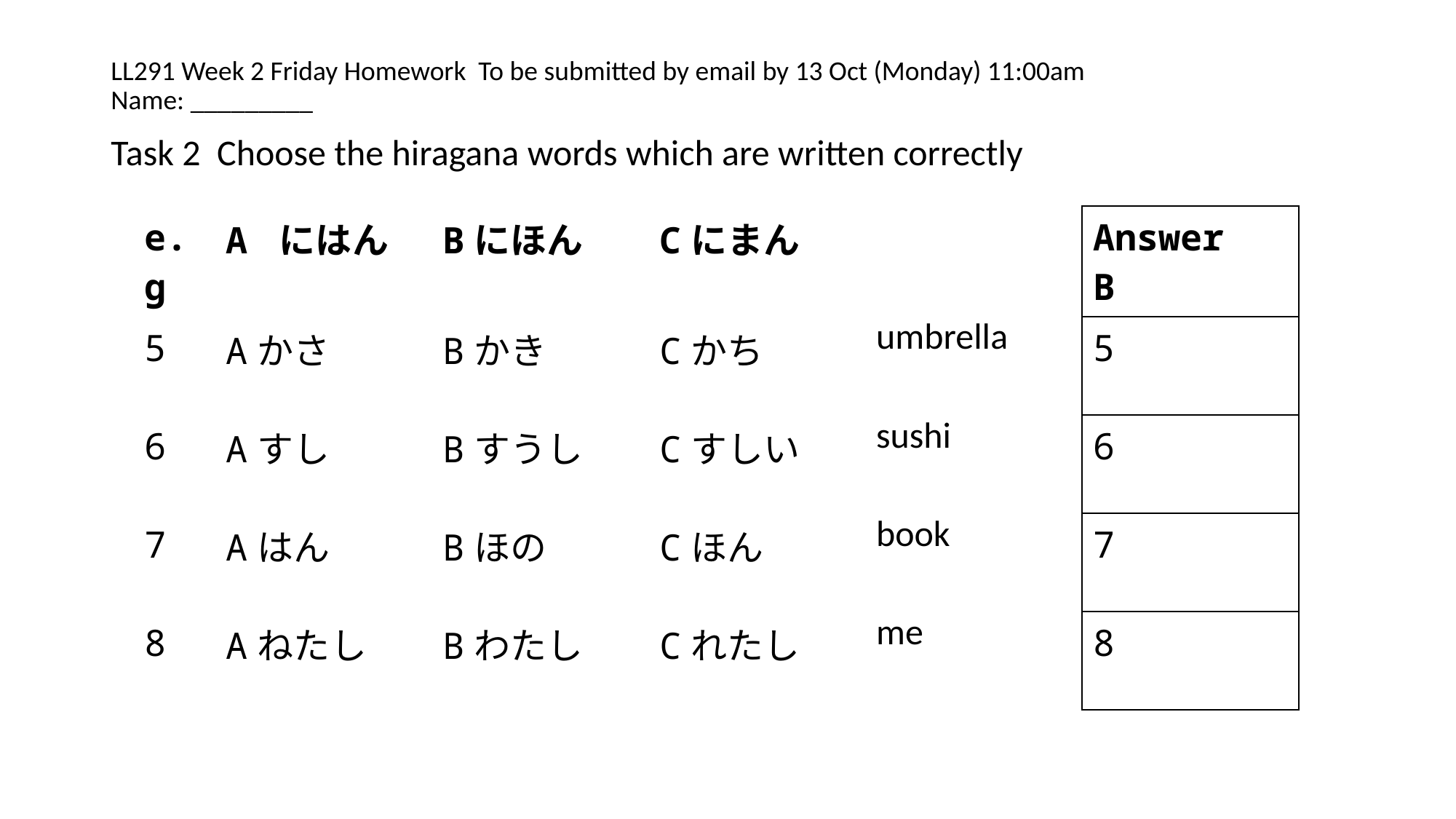

# LL291 Week 2 Friday Homework  To be submitted by email by 13 Oct (Monday) 11:00am Name: _________
Task 2  Choose the hiragana words which are written correctly

| e.g | A にはん | Bにほん | Cにまん |  | Answer B |
| --- | --- | --- | --- | --- | --- |
| 5 | Aかさ | Bかき | Cかち | umbrella | 5 |
| 6 | Aすし | Bすうし | Cすしい | sushi | 6 |
| 7 | Aはん | Bほの | Cほん | book | 7 |
| 8 | Aねたし | Bわたし | Cれたし | me | 8 |